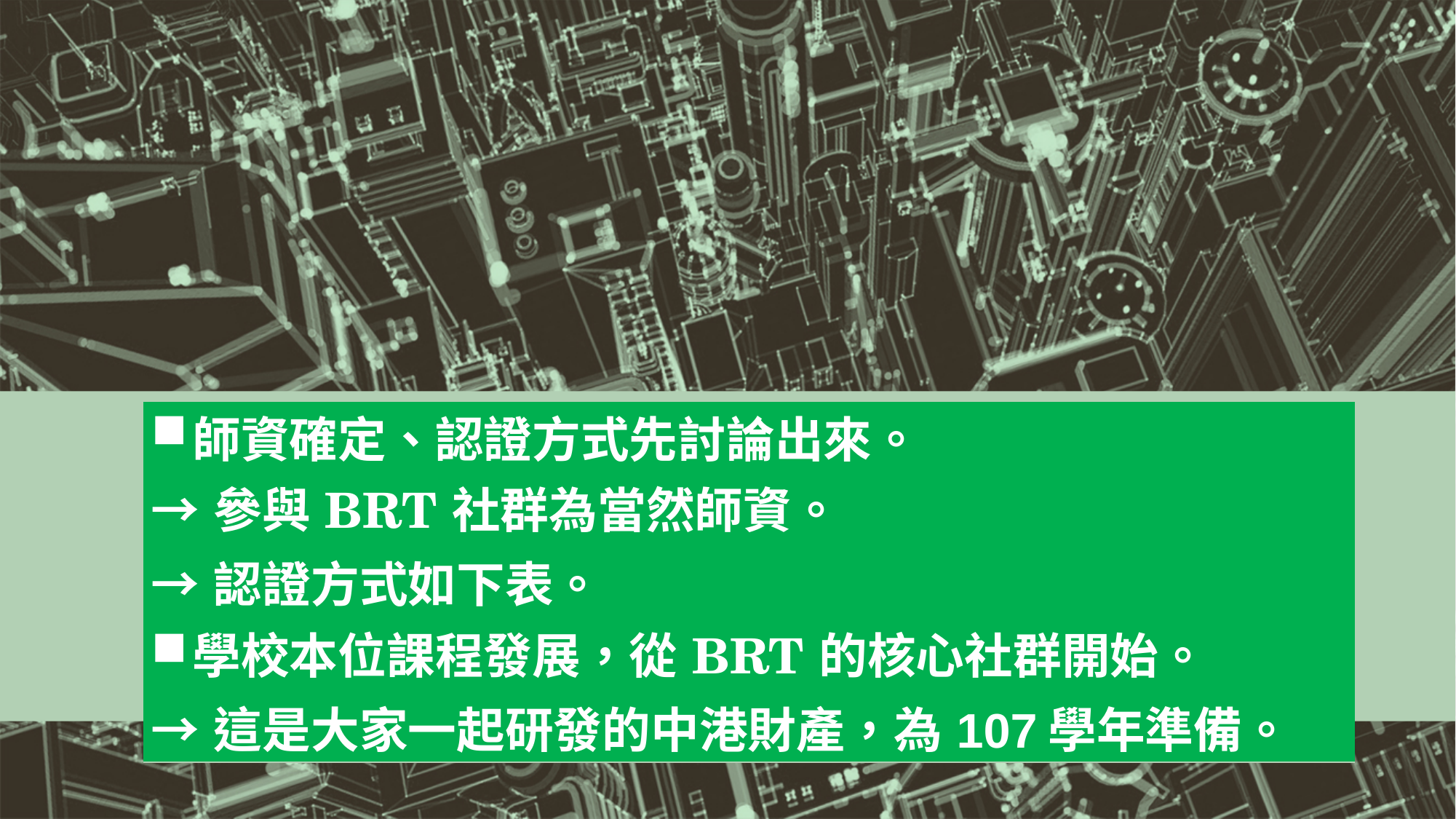

| 師資確定、認證方式先討論出來。 →參與BRT社群為當然師資。 →認證方式如下表。 學校本位課程發展，從BRT的核心社群開始。 →這是大家一起研發的中港財產，為107學年準備。 |
| --- |